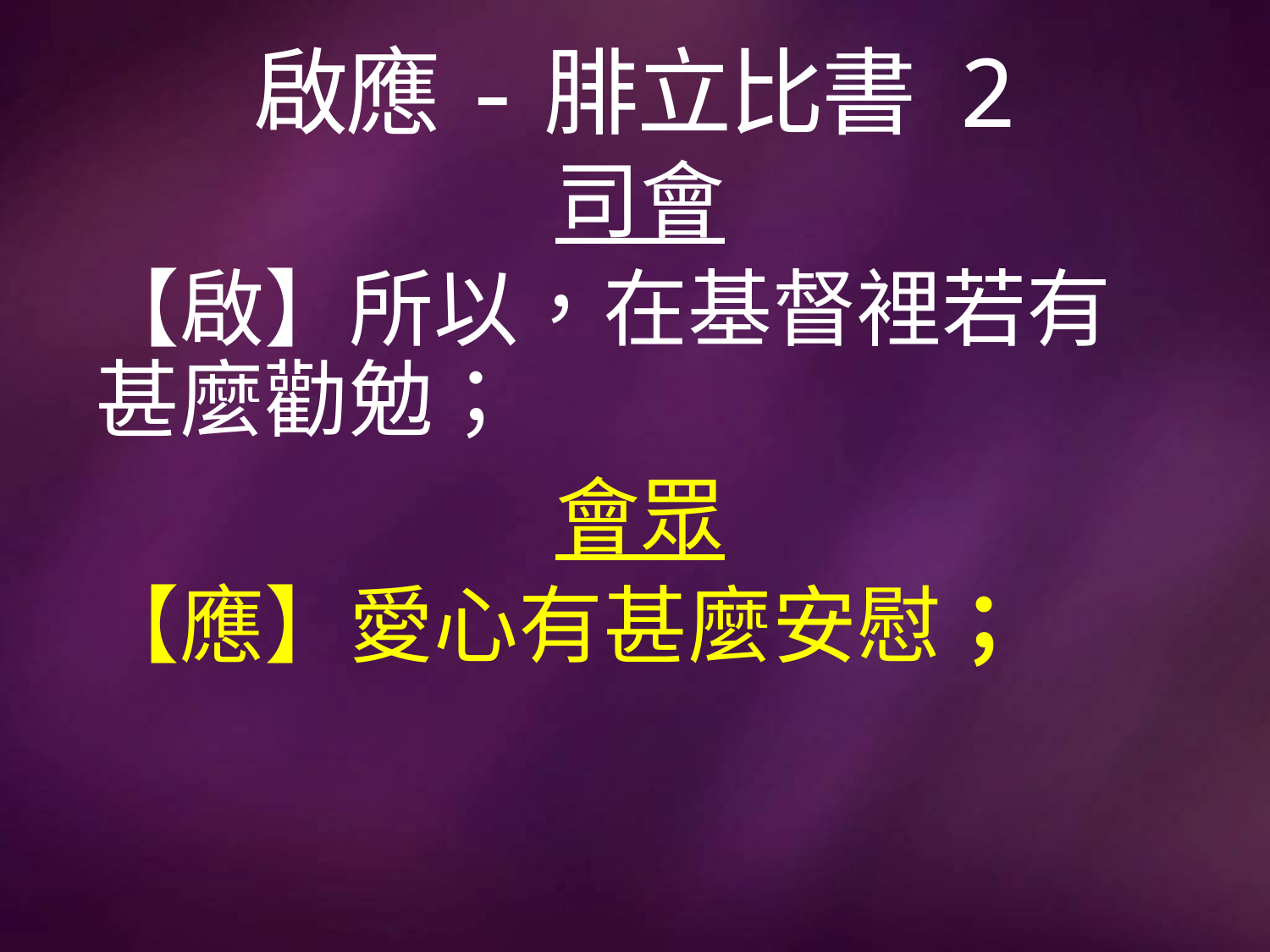

# 啟應-腓立比書 2
司會
【啟】所以，在基督裡若有甚麼勸勉；

會眾
【應】愛心有甚麼安慰；